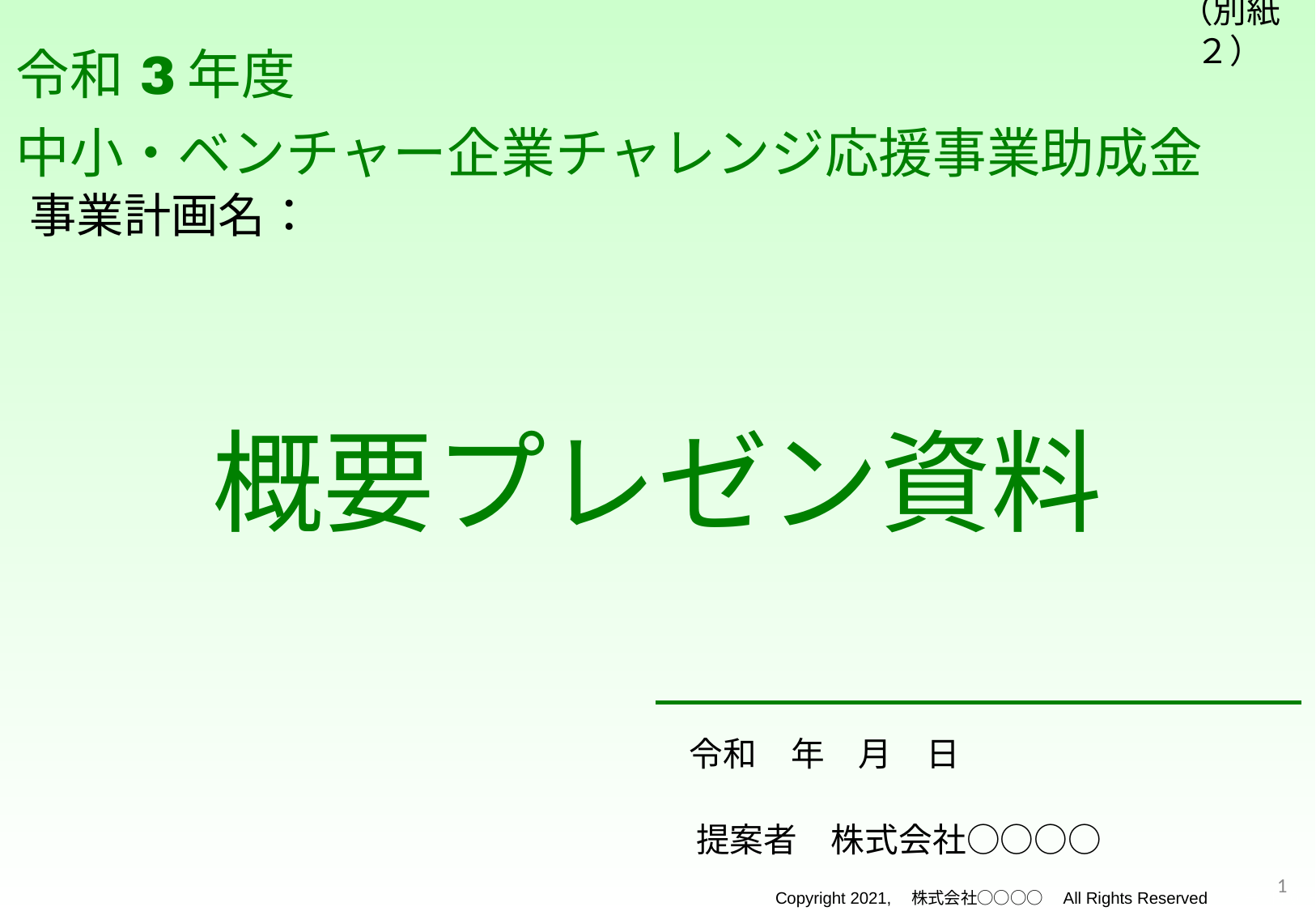

（別紙２）
| 令和3年度 中小・ベンチャー企業チャレンジ応援事業助成金 |  |
| --- | --- |
|  |  |
|  | 令和　年　月　日 　提案者　株式会社○○○○ |
| 事業計画名： |  |
| --- | --- |
概要プレゼン資料
1
Copyright 2021,　株式会社○○○○　All Rights Reserved　　－  P. 0 －